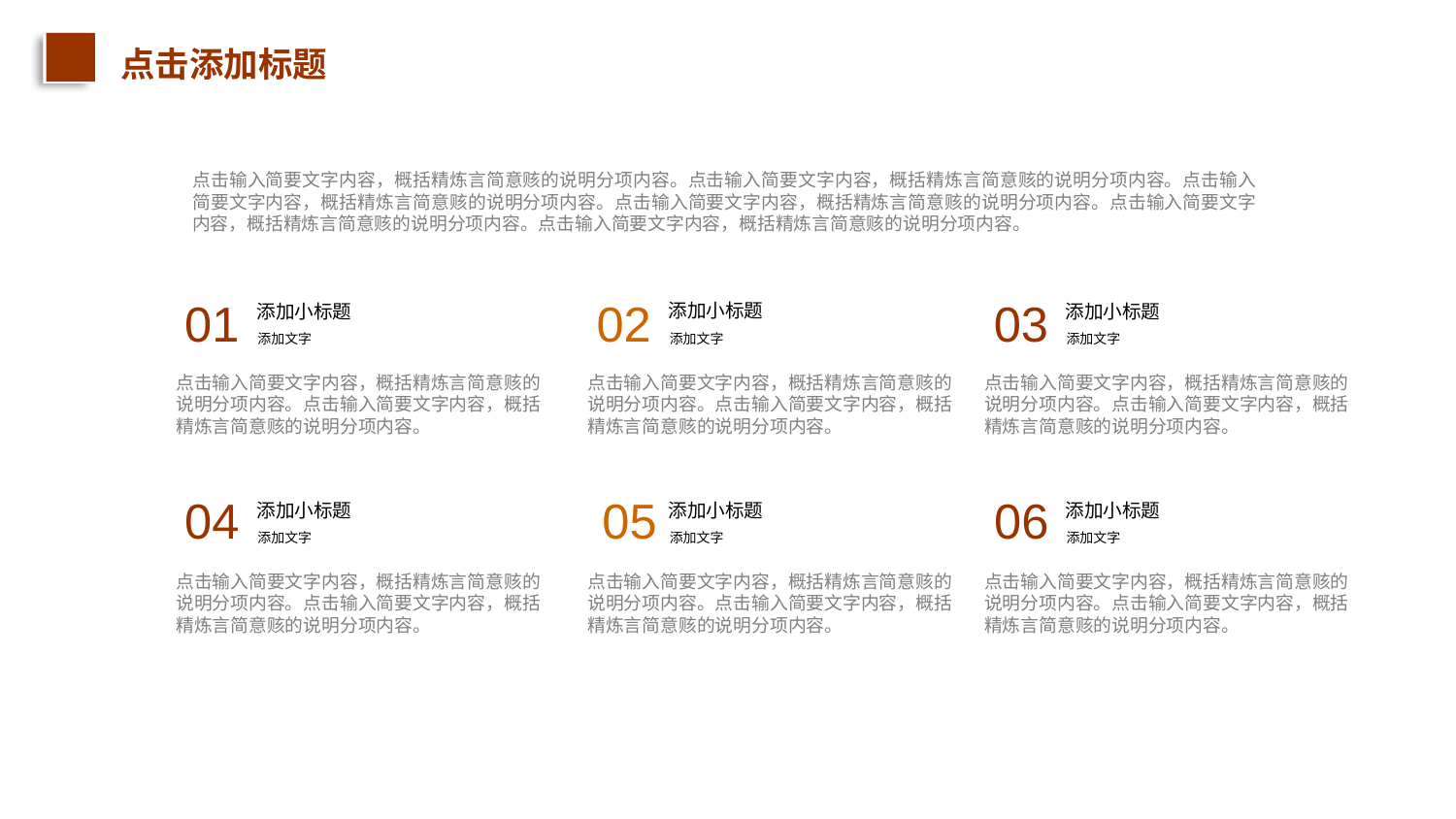

点击添加标题

点击输入简要文字内容，概括精炼言简意赅的说明分项内容。点击输入简要文字内容，概括精炼言简意赅的说明分项内容。点击输入简要文字内容，概括精炼言简意赅的说明分项内容。点击输入简要文字内容，概括精炼言简意赅的说明分项内容。点击输入简要文字内容，概括精炼言简意赅的说明分项内容。点击输入简要文字内容，概括精炼言简意赅的说明分项内容。
01
02
03
添加小标题
添加小标题
添加小标题
添加文字
添加文字
添加文字
点击输入简要文字内容，概括精炼言简意赅的说明分项内容。点击输入简要文字内容，概括精炼言简意赅的说明分项内容。
点击输入简要文字内容，概括精炼言简意赅的说明分项内容。点击输入简要文字内容，概括精炼言简意赅的说明分项内容。
点击输入简要文字内容，概括精炼言简意赅的说明分项内容。点击输入简要文字内容，概括精炼言简意赅的说明分项内容。
04
06
05
添加小标题
添加小标题
添加小标题
添加文字
添加文字
添加文字
点击输入简要文字内容，概括精炼言简意赅的说明分项内容。点击输入简要文字内容，概括精炼言简意赅的说明分项内容。
点击输入简要文字内容，概括精炼言简意赅的说明分项内容。点击输入简要文字内容，概括精炼言简意赅的说明分项内容。
点击输入简要文字内容，概括精炼言简意赅的说明分项内容。点击输入简要文字内容，概括精炼言简意赅的说明分项内容。